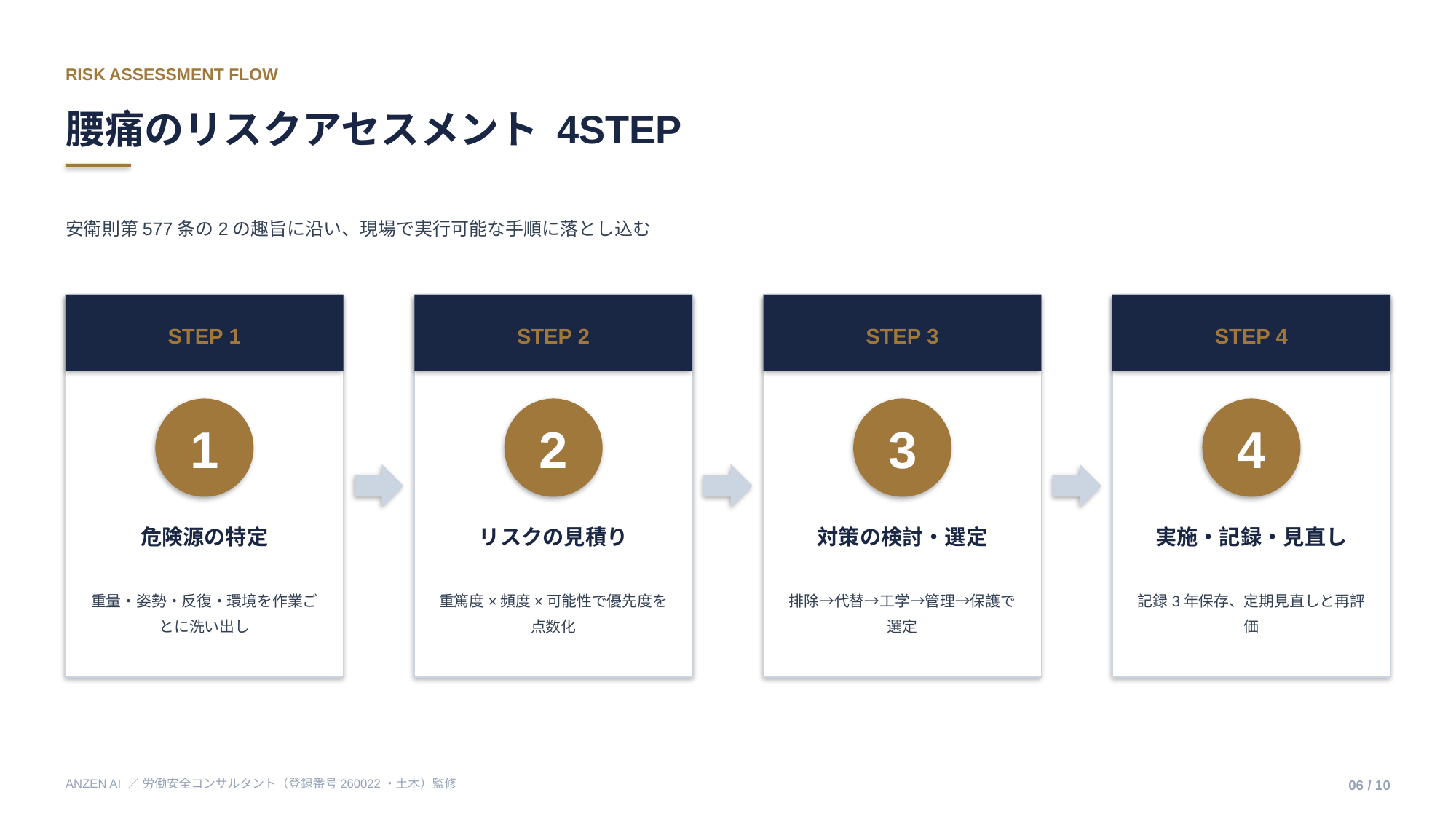

RISK ASSESSMENT FLOW
腰痛のリスクアセスメント 4STEP

安衛則第577条の2の趣旨に沿い、現場で実行可能な手順に落とし込む

STEP 1

STEP 2

STEP 3

STEP 4
1
2
3
4

危険源の特定
リスクの見積り
対策の検討・選定
実施・記録・見直し
重量・姿勢・反復・環境を作業ごとに洗い出し
重篤度×頻度×可能性で優先度を点数化
排除→代替→工学→管理→保護で選定
記録3年保存、定期見直しと再評価
ANZEN AI ／ 労働安全コンサルタント（登録番号260022・土木）監修
06 / 10